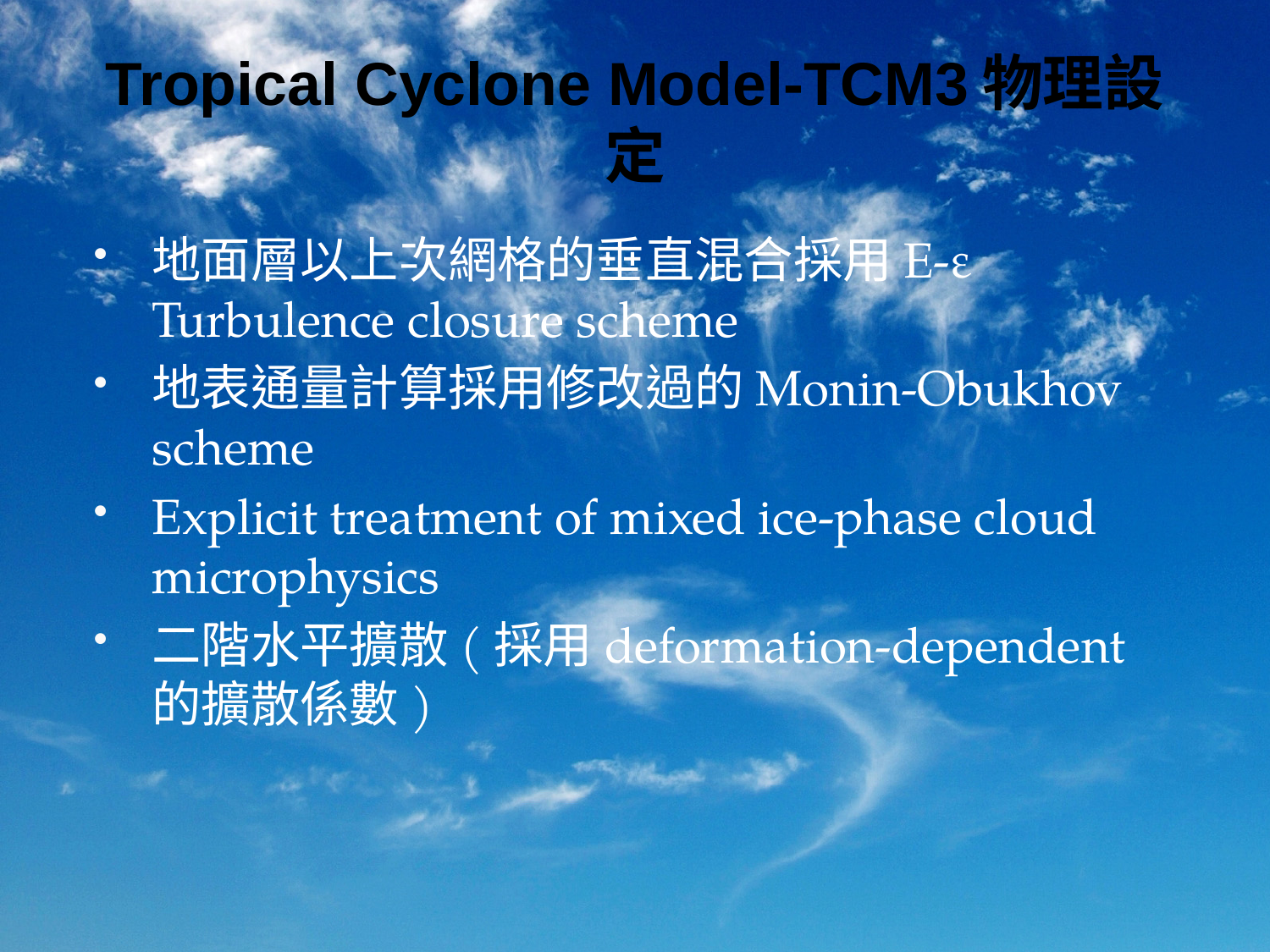

# Tropical Cyclone Model-TCM3物理設定
地面層以上次網格的垂直混合採用E-ε Turbulence closure scheme
地表通量計算採用修改過的Monin-Obukhov scheme
Explicit treatment of mixed ice-phase cloud microphysics
二階水平擴散(採用deformation-dependent 的擴散係數)